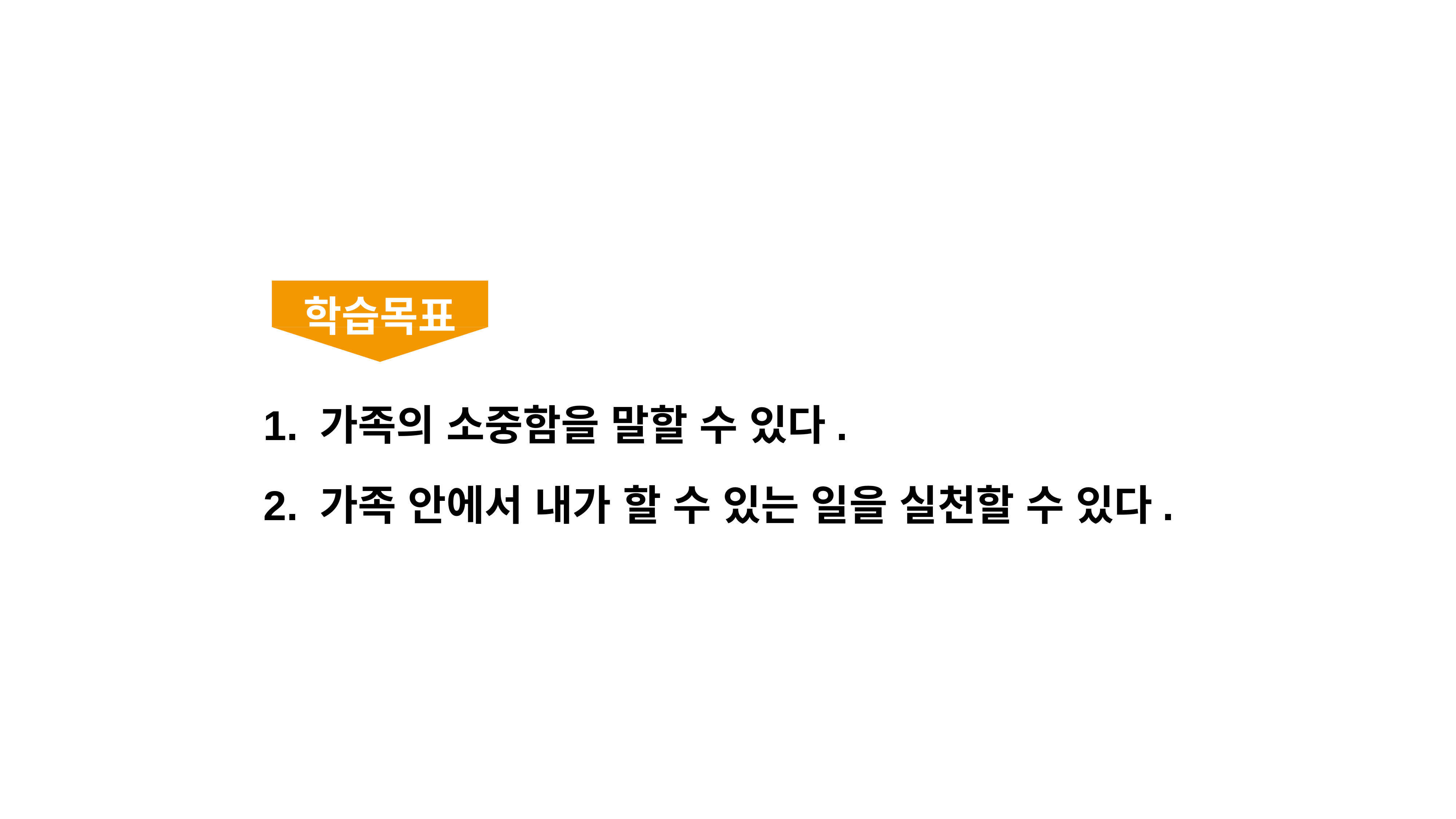

학습목표
1. 가족의 소중함을 말할 수 있다.
2. 가족 안에서 내가 할 수 있는 일을 실천할 수 있다.